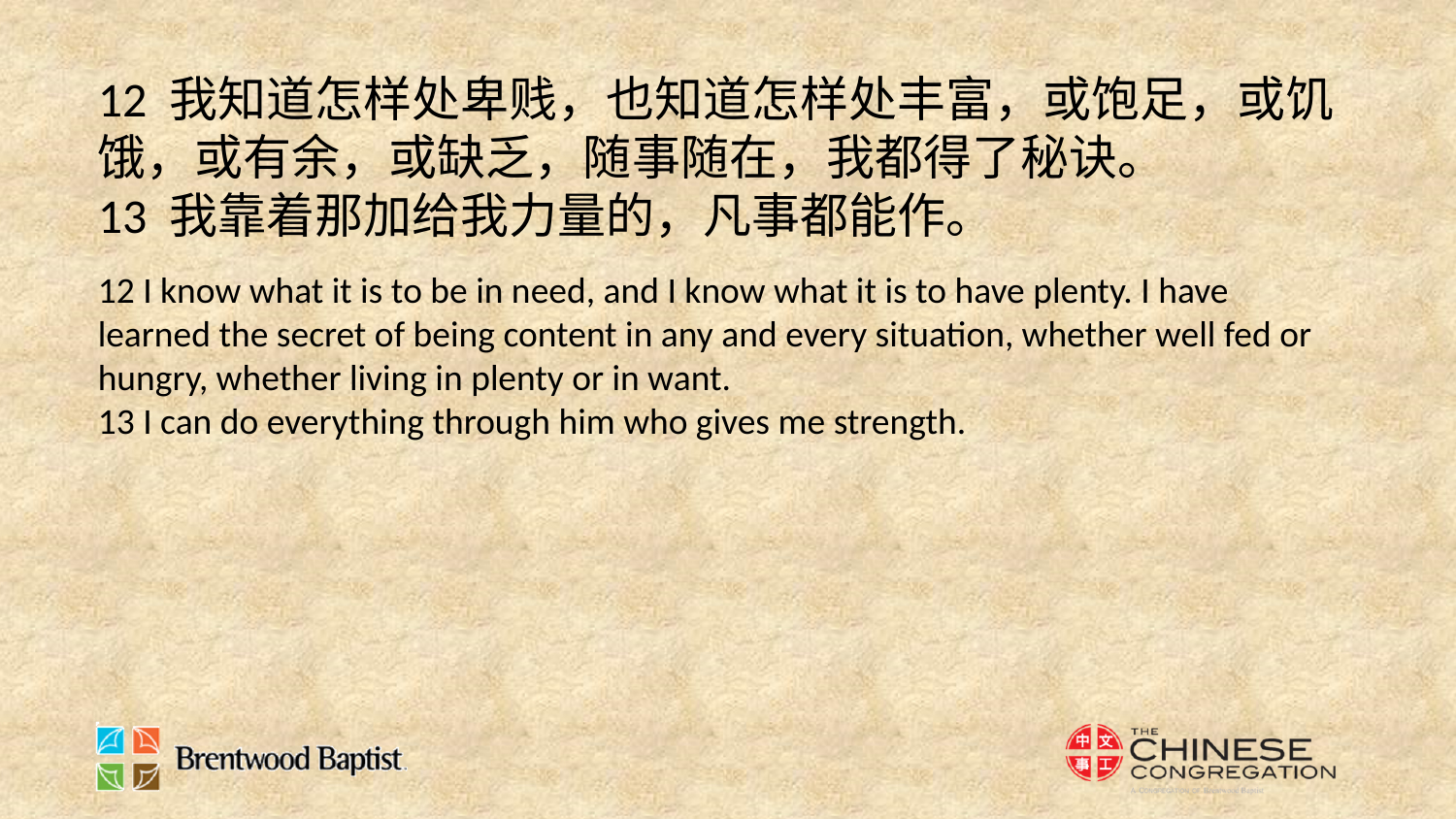

12 我知道怎样处卑贱，也知道怎样处丰富，或饱足，或饥饿，或有余，或缺乏，随事随在，我都得了秘诀。
13 我靠着那加给我力量的，凡事都能作。

12 I know what it is to be in need, and I know what it is to have plenty. I have learned the secret of being content in any and every situation, whether well fed or hungry, whether living in plenty or in want.
13 I can do everything through him who gives me strength.